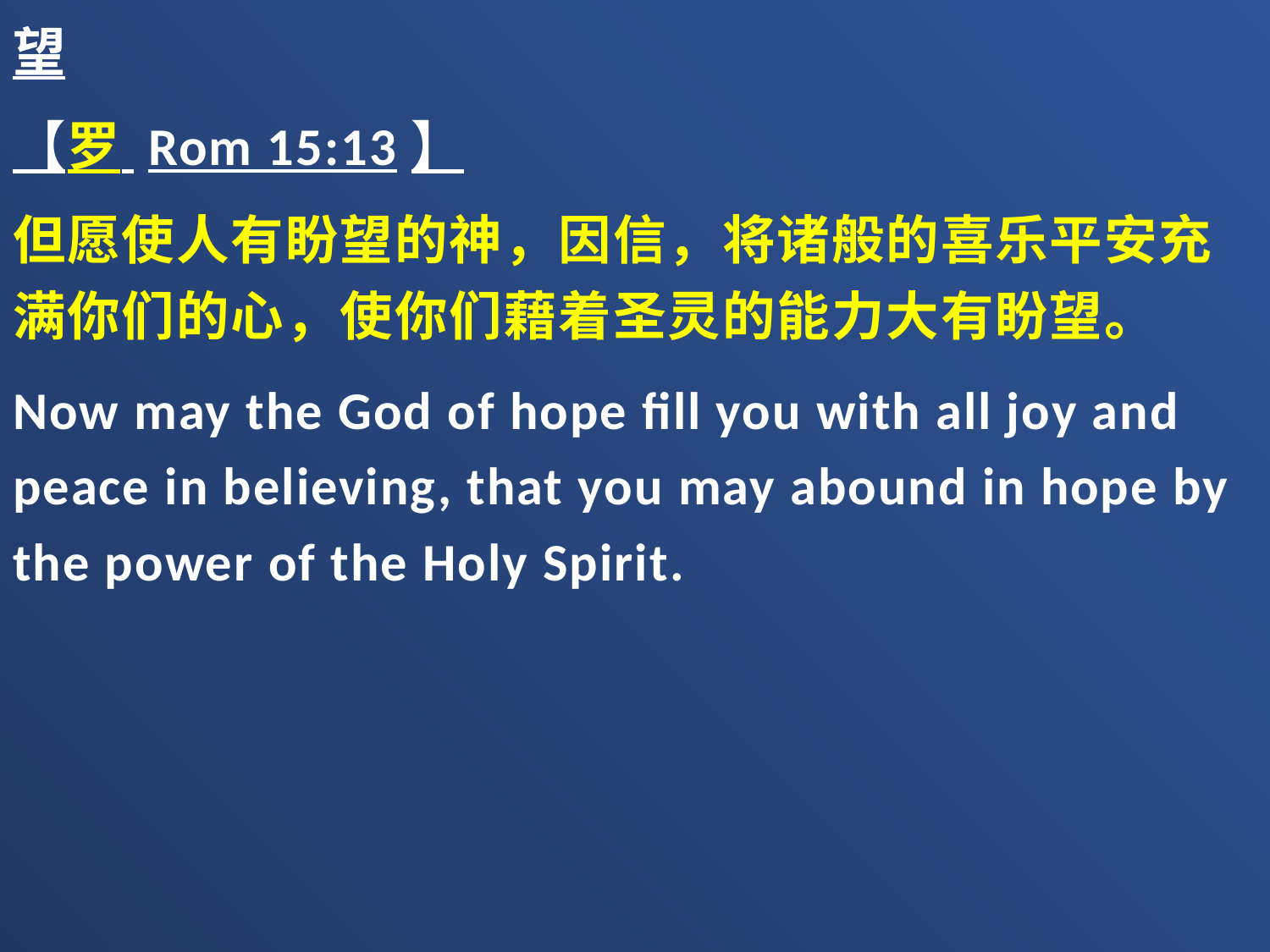

望
【罗 Rom 15:13】
但愿使人有盼望的神，因信，将诸般的喜乐平安充满你们的心，使你们藉着圣灵的能力大有盼望。
Now may the God of hope fill you with all joy and peace in believing, that you may abound in hope by the power of the Holy Spirit.